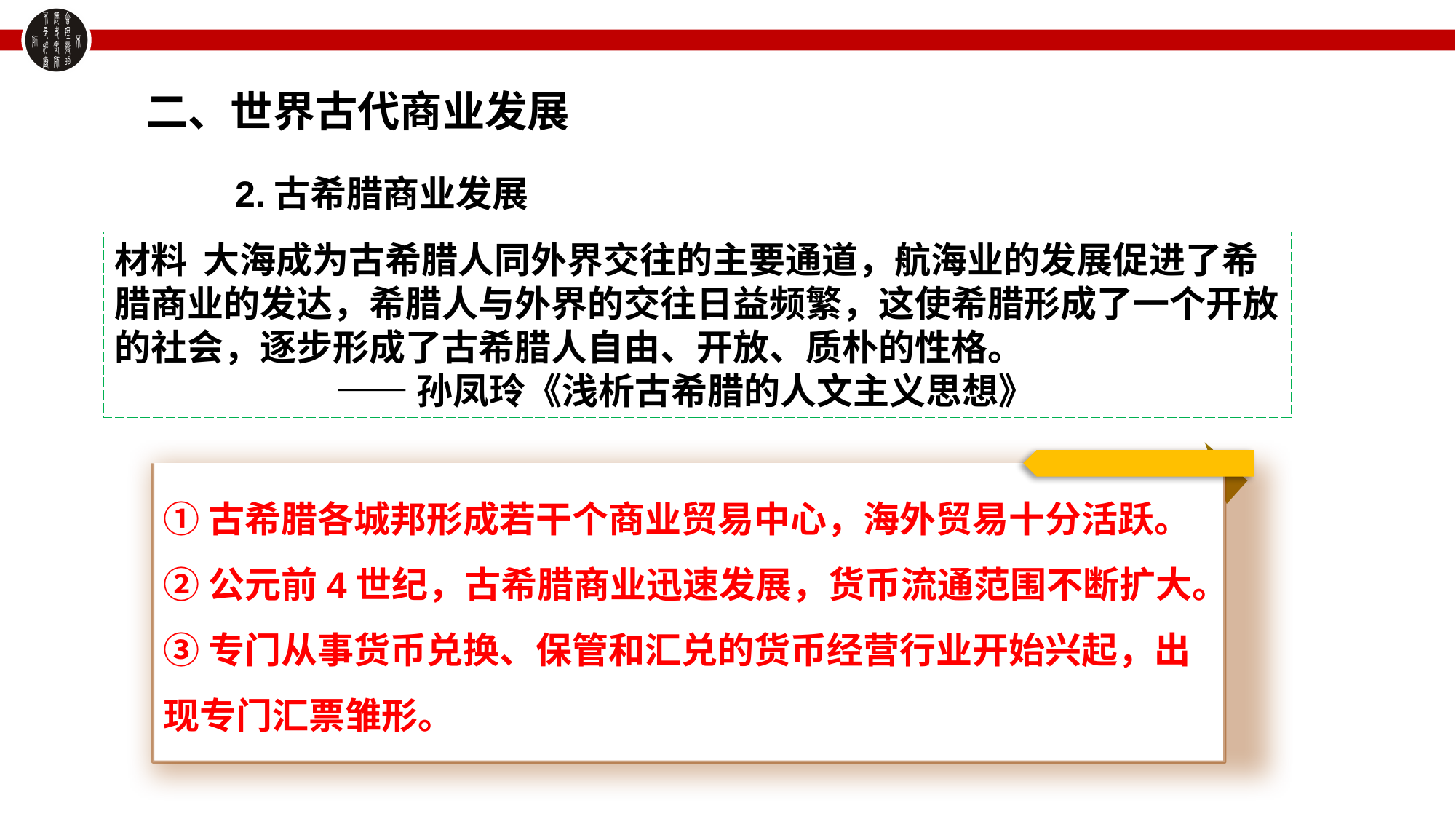

二、世界古代商业发展
2.古希腊商业发展
材料  大海成为古希腊人同外界交往的主要通道，航海业的发展促进了希腊商业的发达，希腊人与外界的交往日益频繁，这使希腊形成了一个开放的社会，逐步形成了古希腊人自由、开放、质朴的性格。
                           ——孙凤玲《浅析古希腊的人文主义思想》

①古希腊各城邦形成若干个商业贸易中心，海外贸易十分活跃。
②公元前4世纪，古希腊商业迅速发展，货币流通范围不断扩大。
③专门从事货币兑换、保管和汇兑的货币经营行业开始兴起，出现专门汇票雏形。